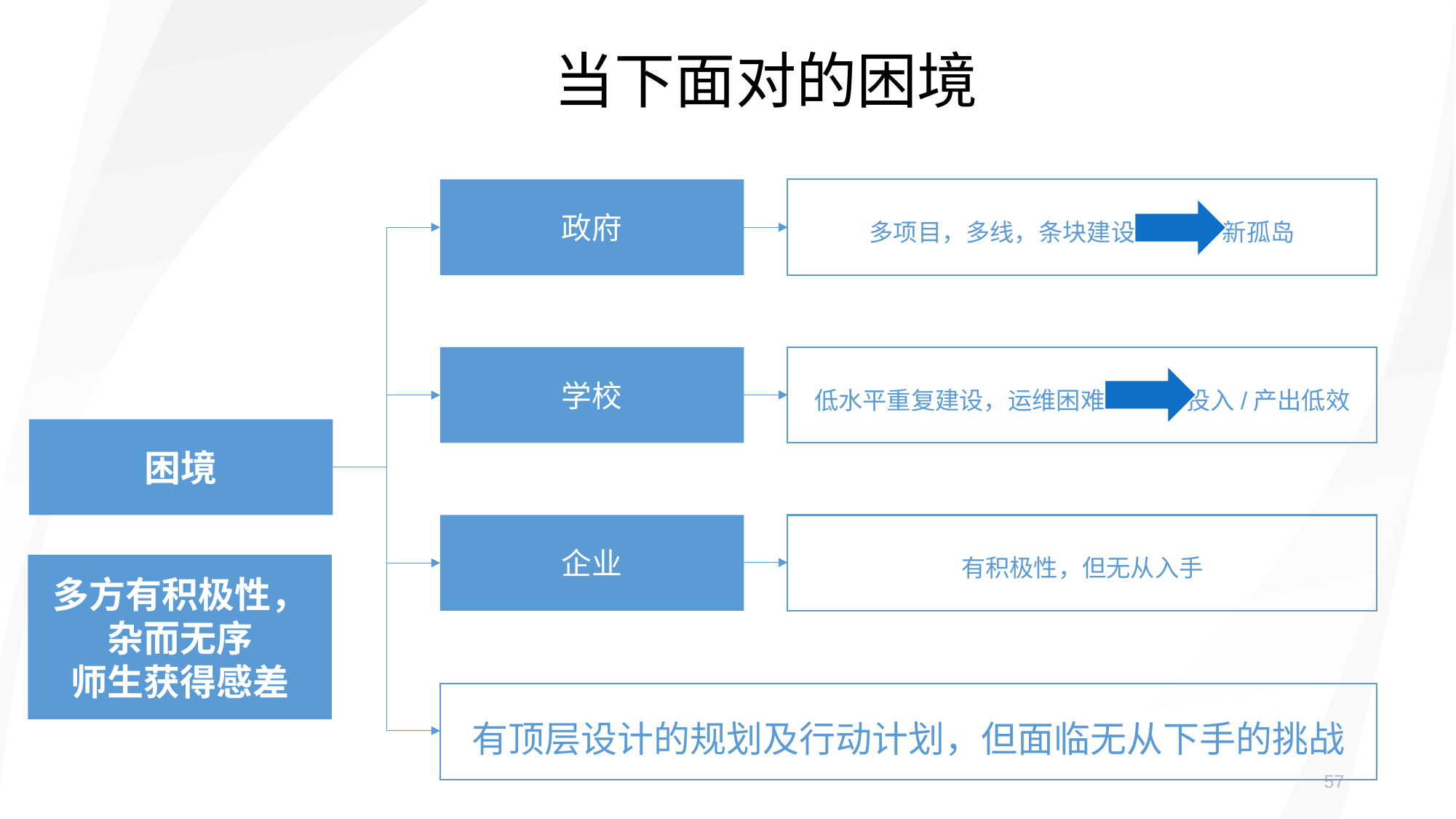

当下面对的困境
政府
多项目，多线，条块建设                新孤岛

e7d195523061f1c034ae54d9e79e9a77d6d4011a2092d4bb4173F1D657EDFBD07477FD7DC25AF9798D3B814E335BF9F10AE1FA8B82BA8AE93AC19AED41BBE4D77F9C9C86A97D54AB3EFB155EA17C4B64E6FF28C7F9602FB6D50450146F5E83AF1CB3D5BA61D79F27C499E9933A7659431A458A1F796BABC6261DE323ABA0387E006FA18FE3BB8C3F9E54F15E425CB674
低水平重复建设，运维困难               投入/产出低效
学校

困境
有积极性，但无从入手
企业
多方有积极性，杂而无序
师生获得感差
有顶层设计的规划及行动计划，但面临无从下手的挑战
57